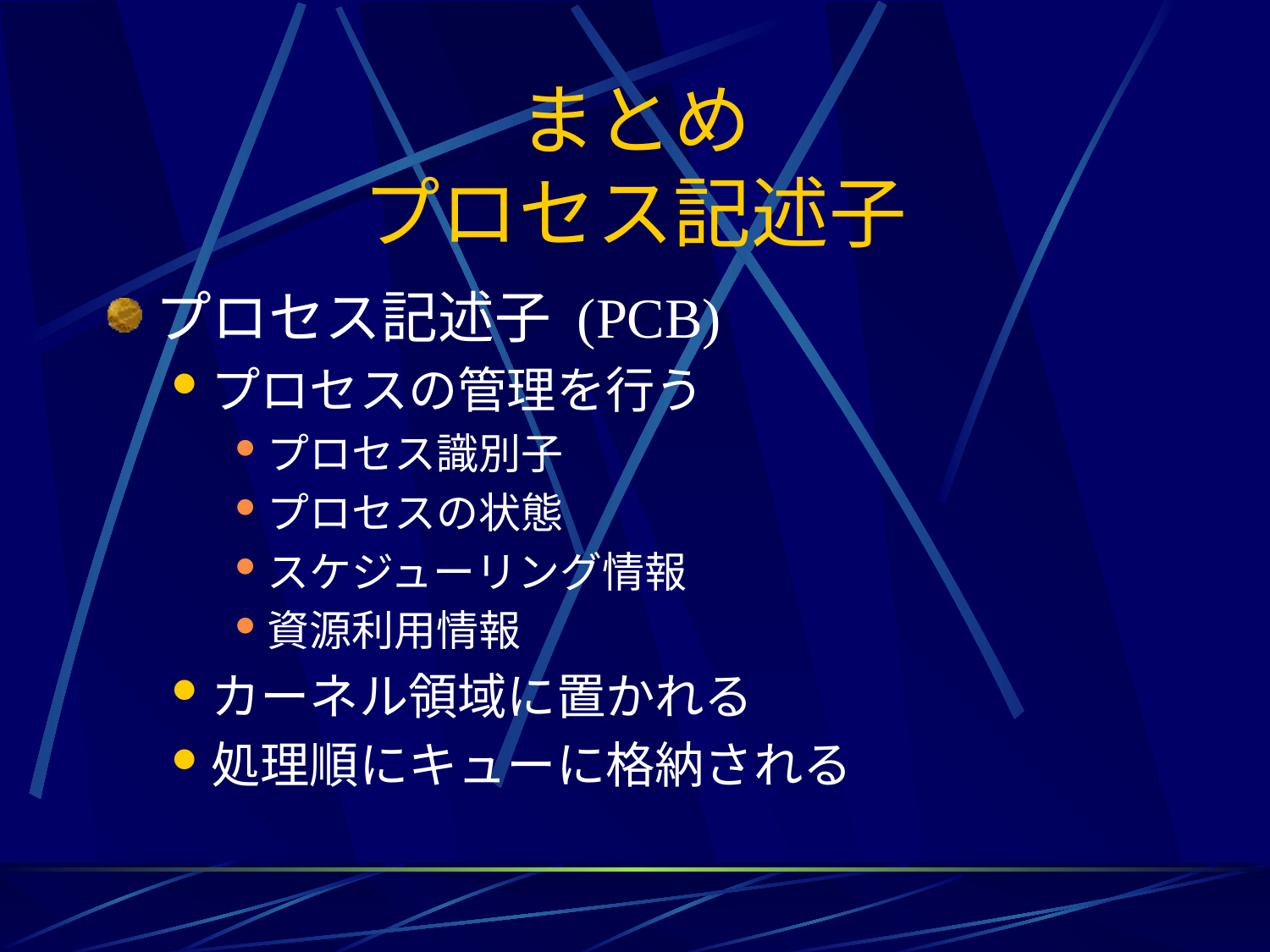

# まとめ プロセス記述子
プロセス記述子 (PCB)
プロセスの管理を行う
プロセス識別子
プロセスの状態
スケジューリング情報
資源利用情報
カーネル領域に置かれる
処理順にキューに格納される